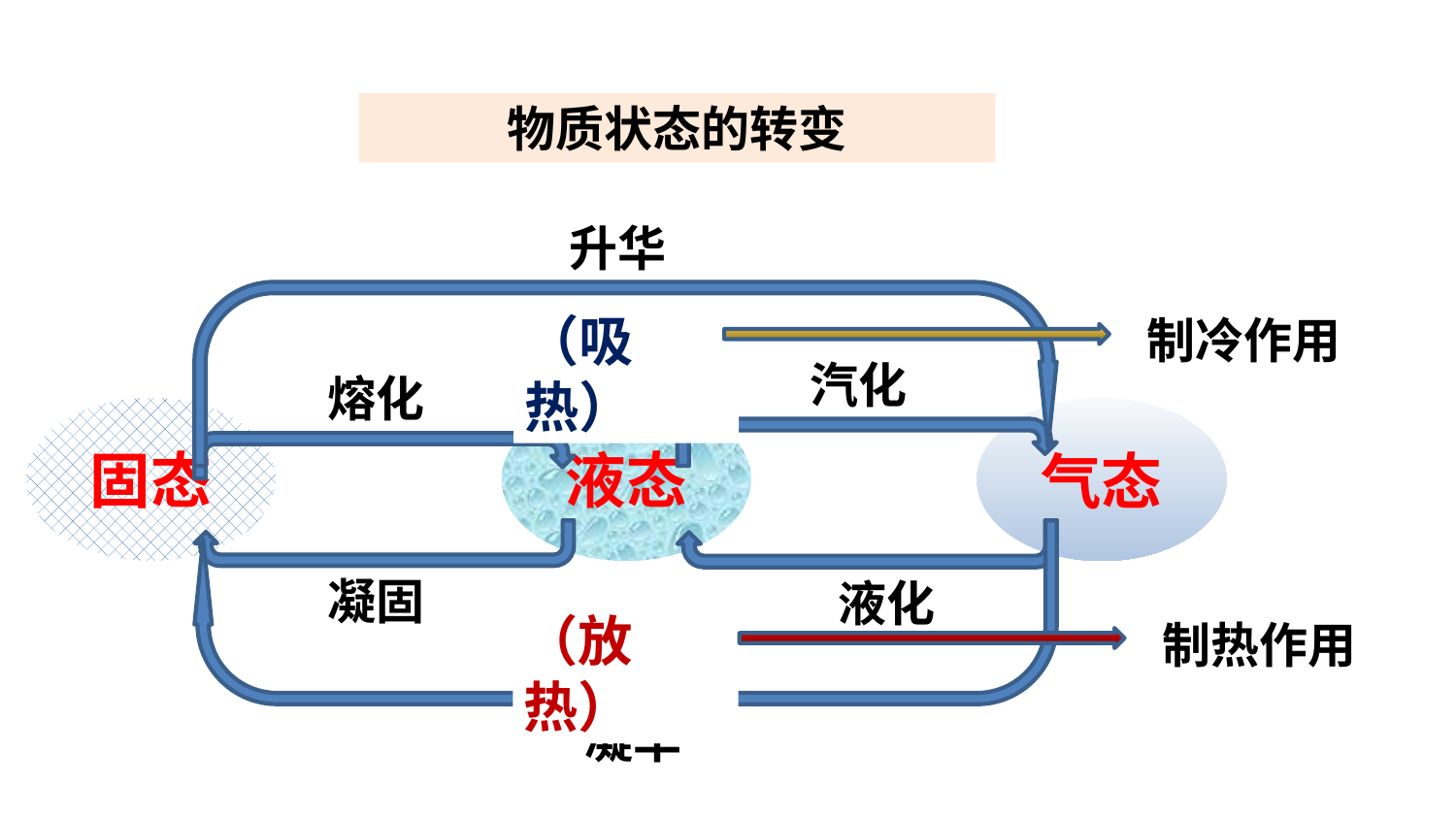

物质状态的转变
升华

（吸热）
制冷作用

汽化
熔化
固态
液态
气态

凝固
液化
（放热）
制热作用

凝华